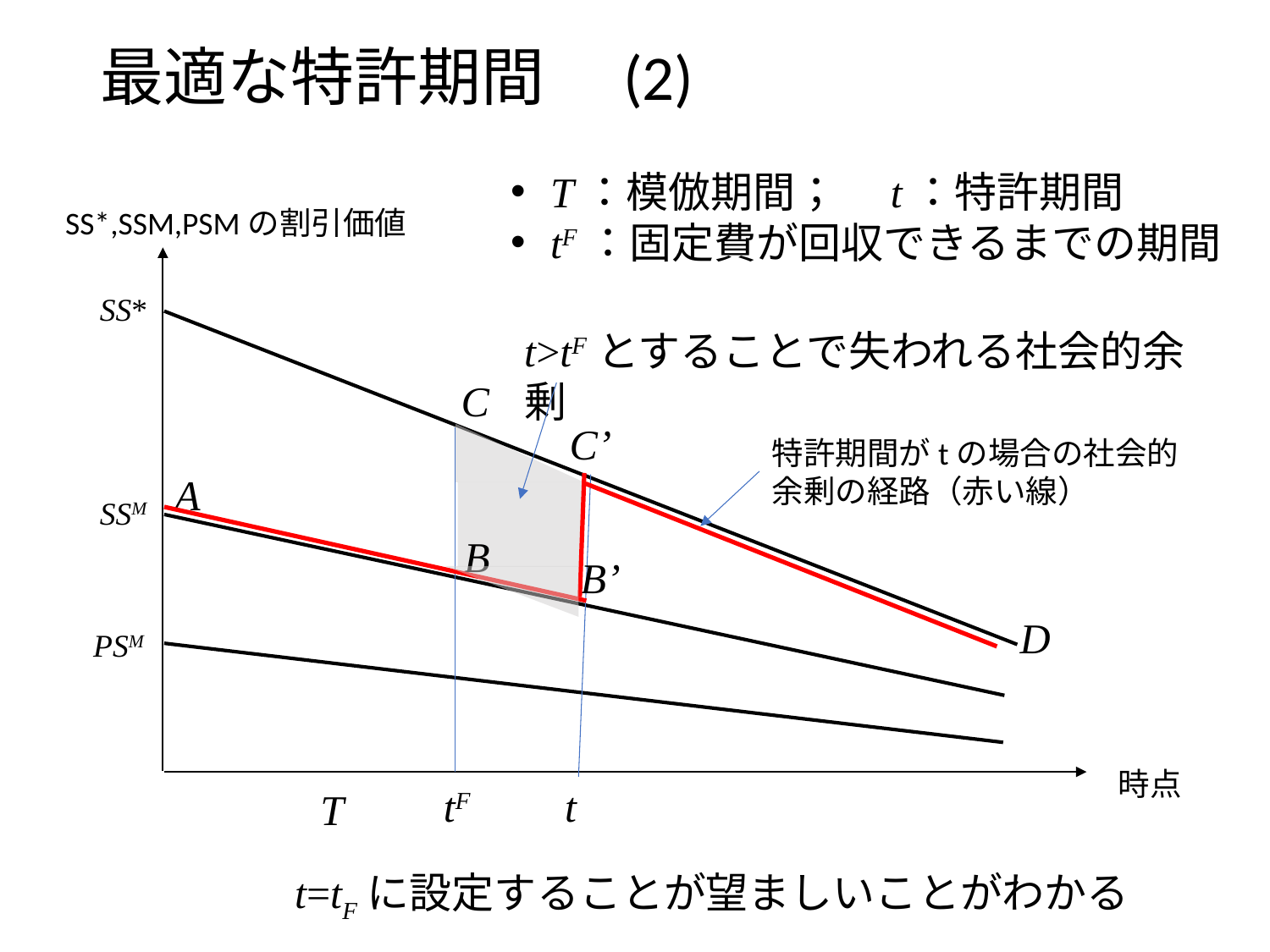

# 最適な特許期間　(2)
T：模倣期間；　t：特許期間
tF：固定費が回収できるまでの期間

SS*,SSM,PSMの割引価値
SS*
t>tFとすることで失われる社会的余剰
C
C’

特許期間がtの場合の社会的余剰の経路（赤い線）
A

SSM
B
B’

D
PSM
時点
tF
t
T
t=tFに設定することが望ましいことがわかる